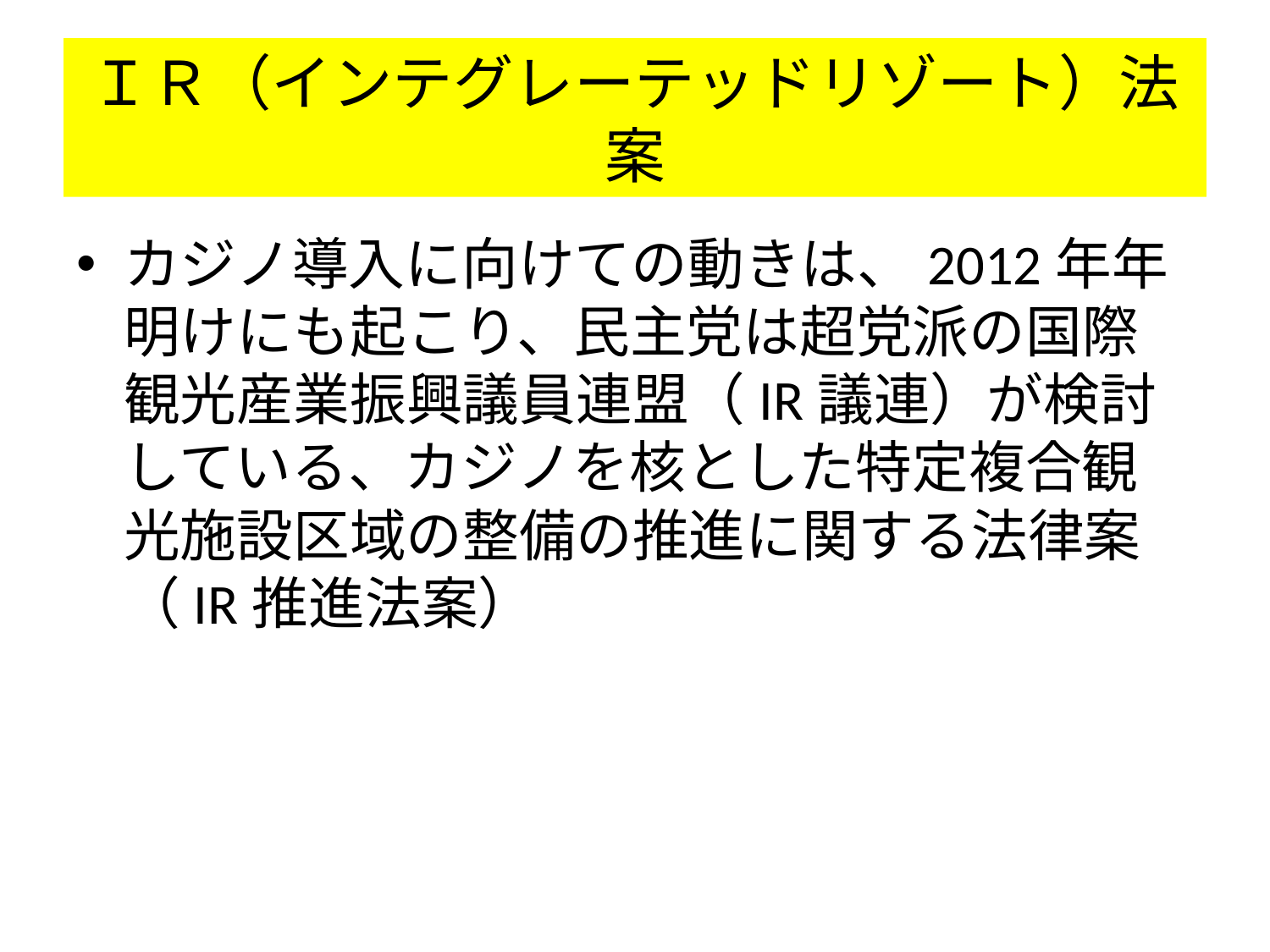

# ＩＲ（インテグレーテッドリゾート）法案
カジノ導入に向けての動きは、2012年年明けにも起こり、民主党は超党派の国際観光産業振興議員連盟（IR議連）が検討している、カジノを核とした特定複合観光施設区域の整備の推進に関する法律案（IR推進法案）